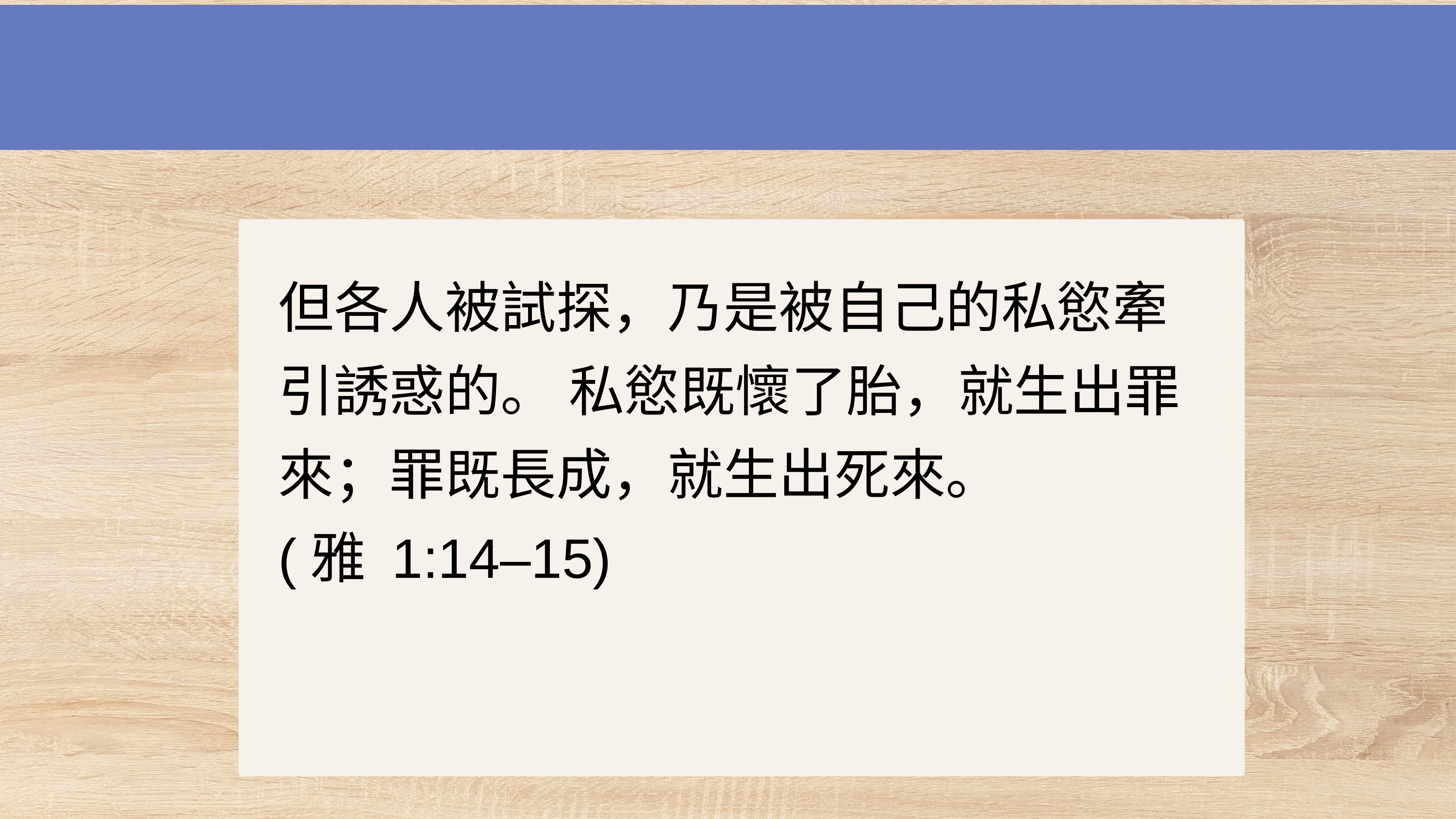

但各人被試探，乃是被自己的私慾牽引誘惑的。 私慾既懷了胎，就生出罪來；罪既長成，就生出死來。
(雅 1:14–15)